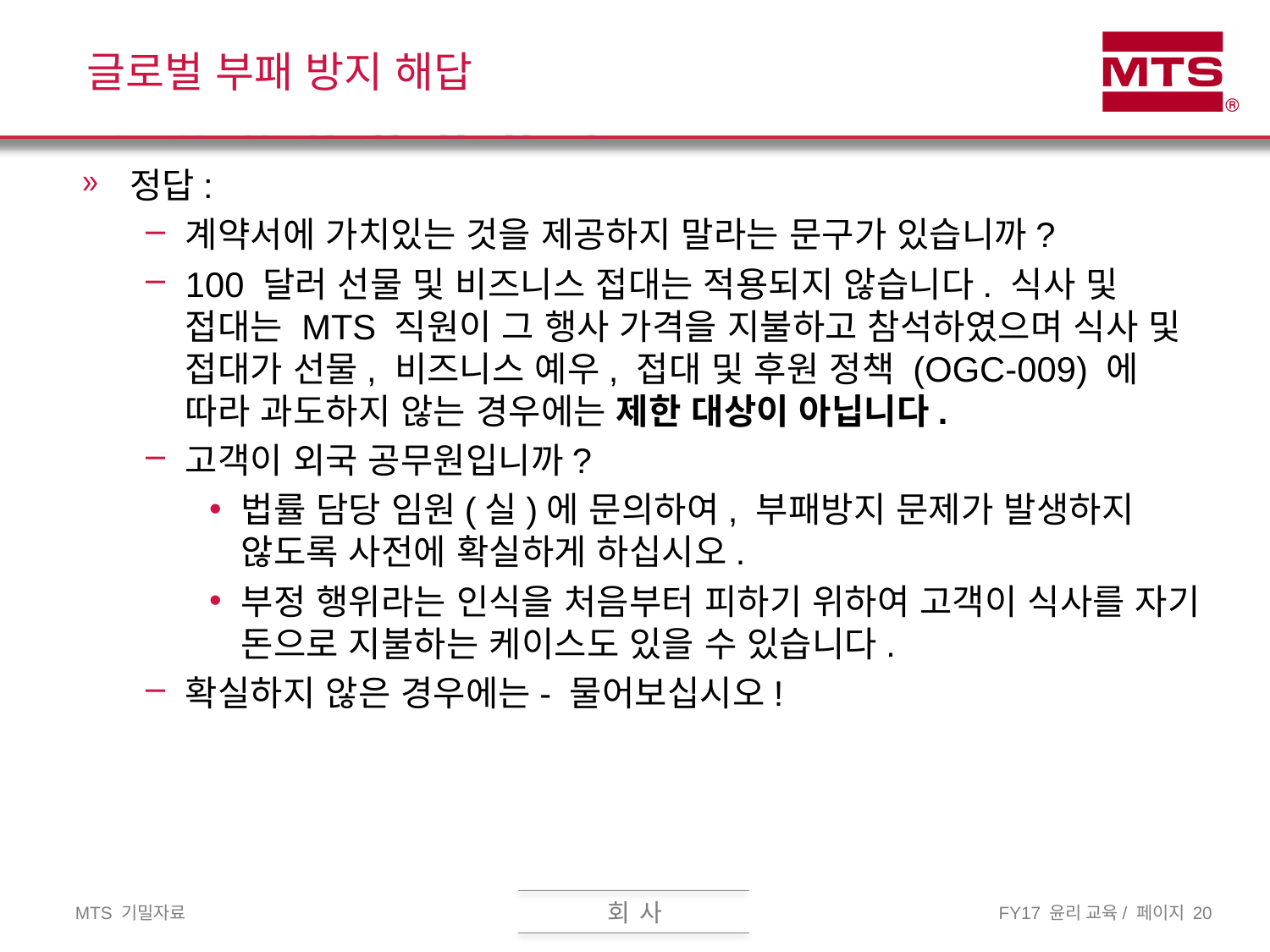

# 글로벌 부패 방지 해답
정답:
계약서에 가치있는 것을 제공하지 말라는 문구가 있습니까?
100 달러 선물 및 비즈니스 접대는 적용되지 않습니다. 식사 및 접대는 MTS 직원이 그 행사 가격을 지불하고 참석하였으며 식사 및 접대가 선물, 비즈니스 예우, 접대 및 후원 정책 (OGC-009) 에 따라 과도하지 않는 경우에는 제한 대상이 아닙니다.
고객이 외국 공무원입니까?
법률 담당 임원(실)에 문의하여, 부패방지 문제가 발생하지 않도록 사전에 확실하게 하십시오.
부정 행위라는 인식을 처음부터 피하기 위하여 고객이 식사를 자기 돈으로 지불하는 케이스도 있을 수 있습니다.
확실하지 않은 경우에는- 물어보십시오!